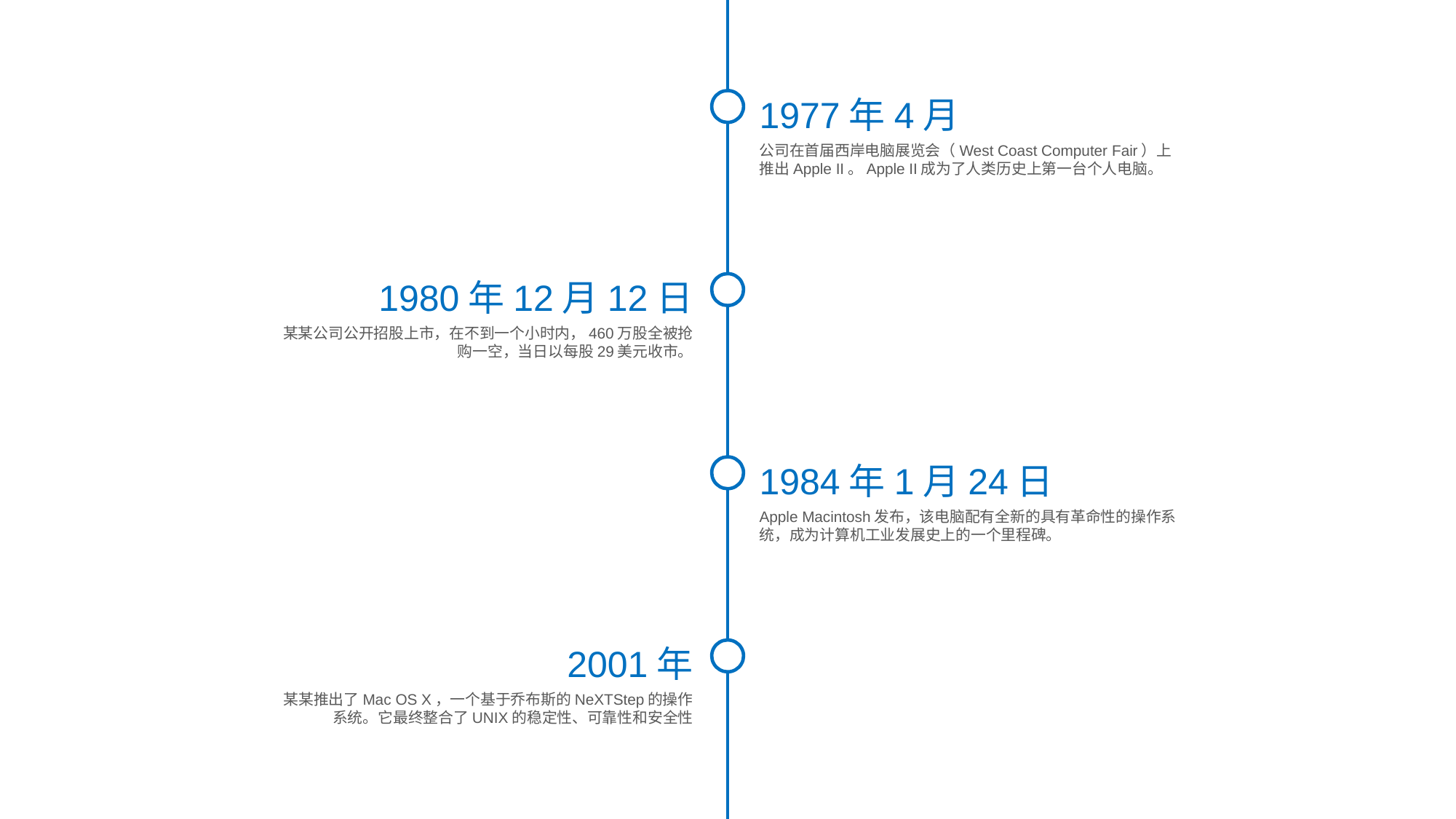

1977年4月

公司在首届西岸电脑展览会（West Coast Computer Fair）上推出Apple II。Apple II成为了人类历史上第一台个人电脑。
1980年12月12日

某某公司公开招股上市，在不到一个小时内，460万股全被抢购一空，当日以每股29美元收市。
1984年1月24日

Apple Macintosh发布，该电脑配有全新的具有革命性的操作系统，成为计算机工业发展史上的一个里程碑。
2001年

某某推出了Mac OS X，一个基于乔布斯的NeXTStep的操作系统。它最终整合了UNIX的稳定性、可靠性和安全性